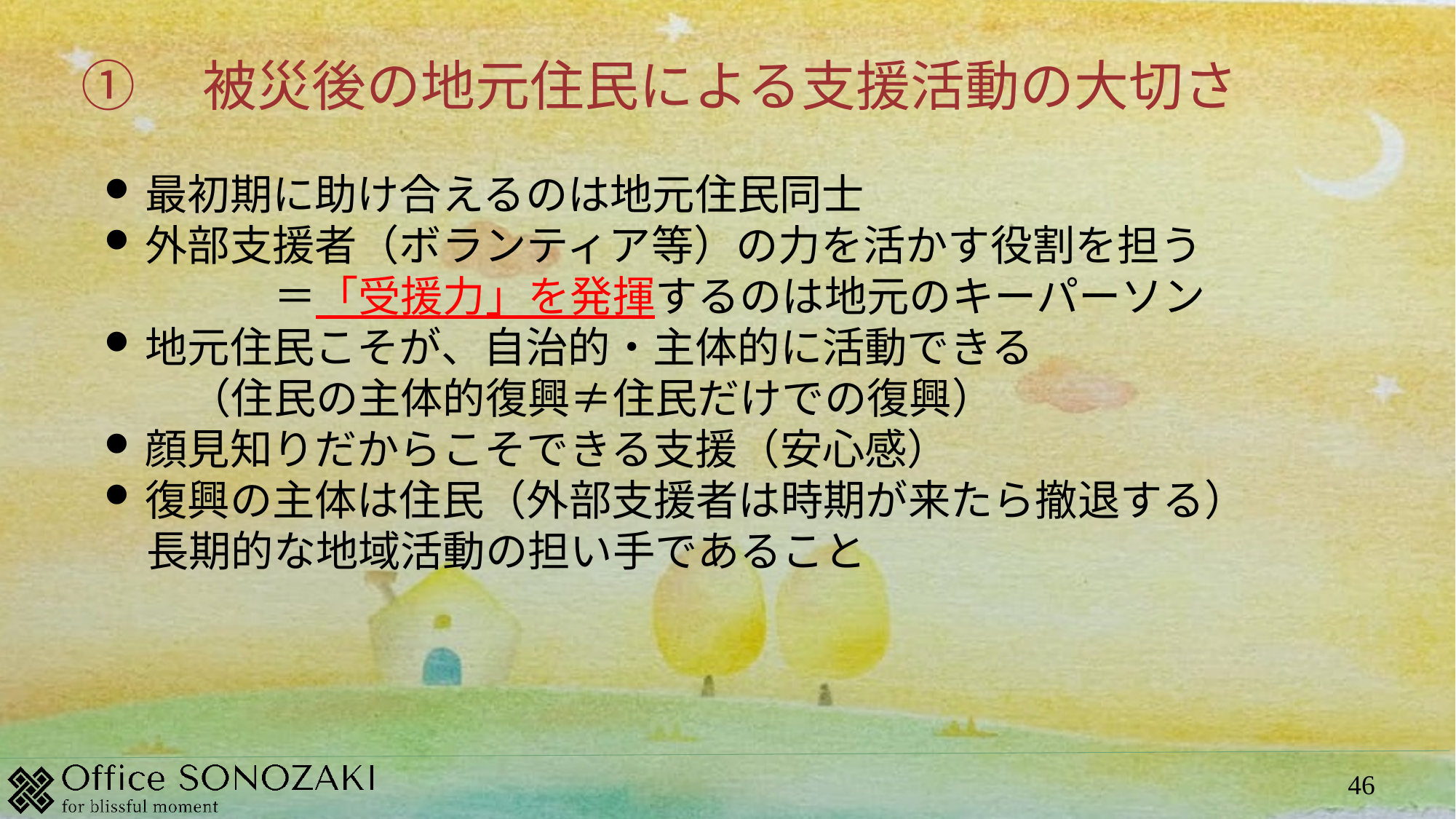

①　被災後の地元住民による支援活動の大切さ
最初期に助け合えるのは地元住民同士
外部支援者（ボランティア等）の力を活かす役割を担う
　　　　＝「受援力」を発揮するのは地元のキーパーソン
地元住民こそが、自治的・主体的に活動できる
　　（住民の主体的復興≠住民だけでの復興）
顔見知りだからこそできる支援（安心感）
復興の主体は住民（外部支援者は時期が来たら撤退する）
　長期的な地域活動の担い手であること
46